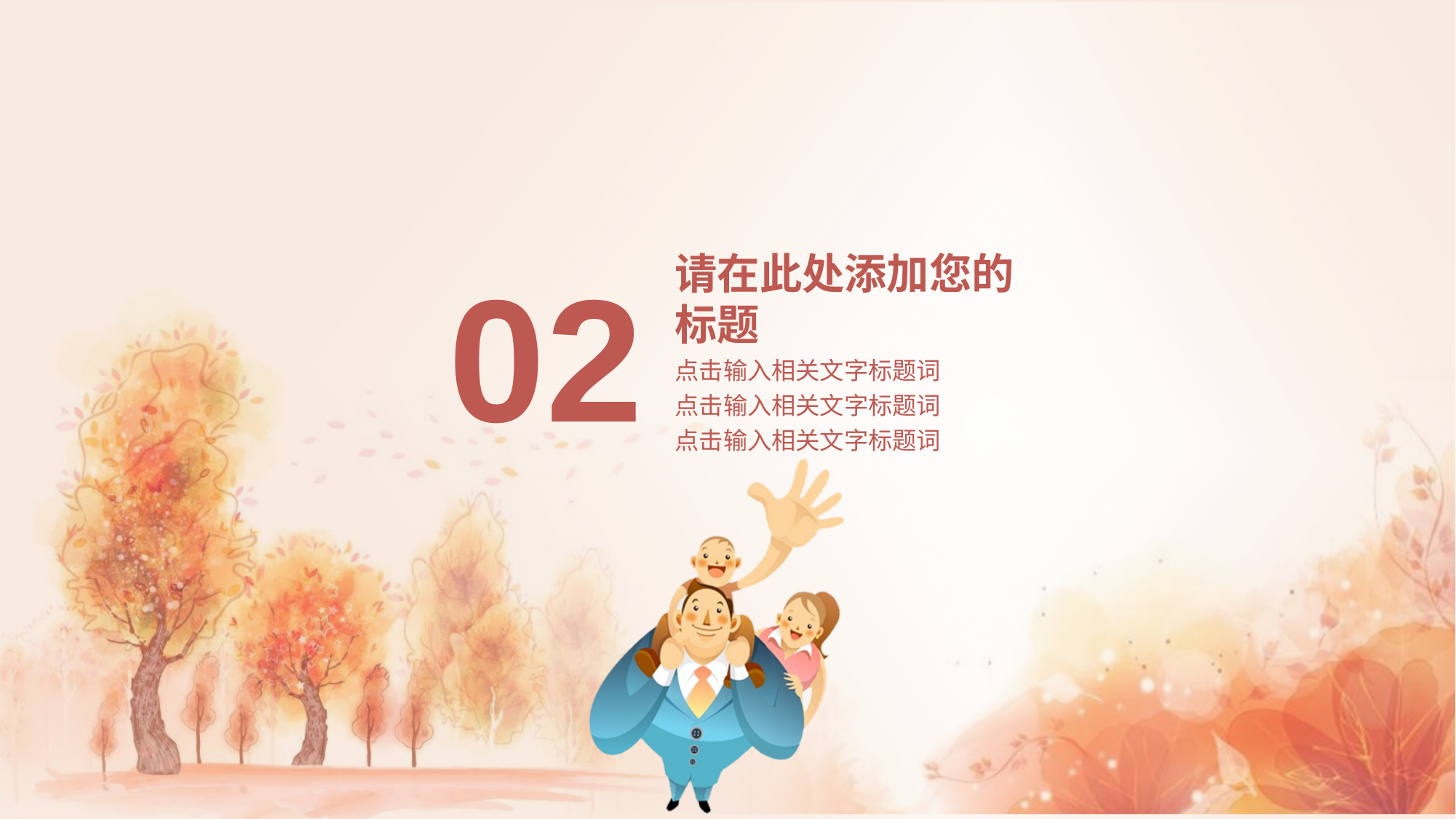

02
请在此处添加您的标题
点击输入相关文字标题词
点击输入相关文字标题词
点击输入相关文字标题词